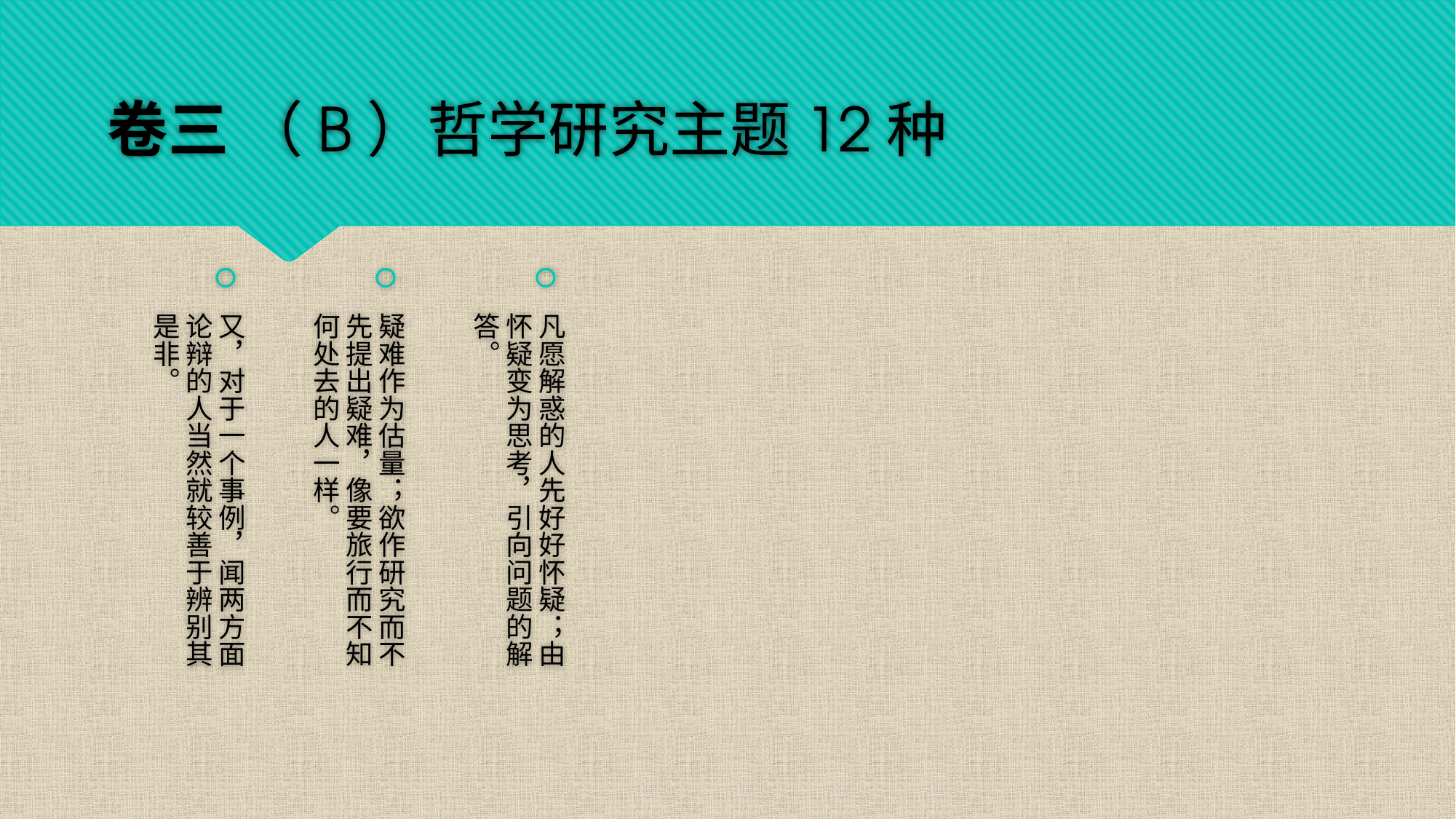

# 卷三 （B）哲学研究主题12种
凡愿解惑的人先好好怀疑；由怀疑变为思考，引向问题的解答。

疑难作为估量；欲作研究而不先提出疑难，像要旅行而不知何处去的人一样。

又，对于一个事例，闻两方面论辩的人当然就较善于辨别其是非。